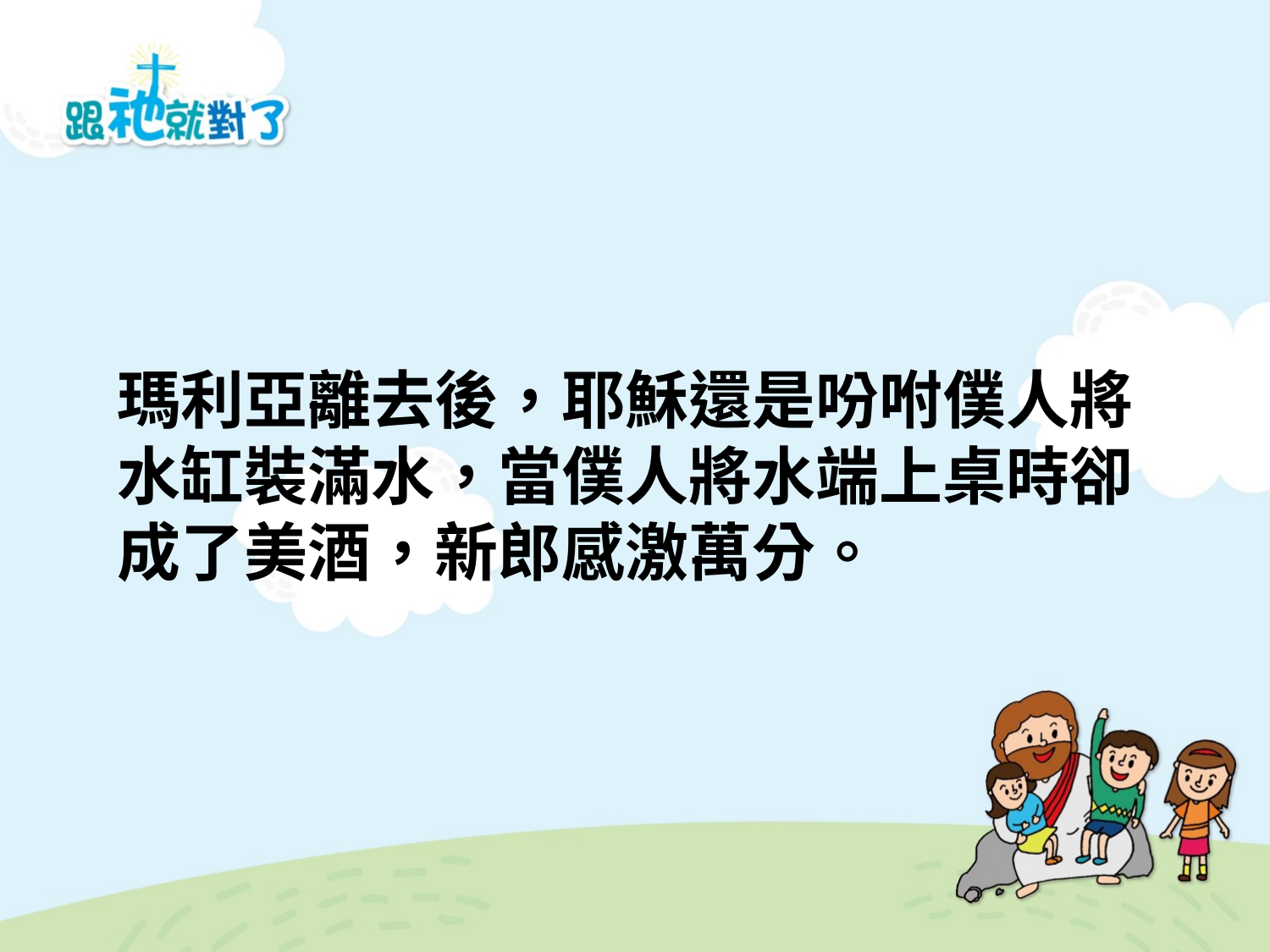

瑪利亞離去後，耶穌還是吩咐僕人將水缸裝滿水，當僕人將水端上桌時卻成了美酒，新郎感激萬分。